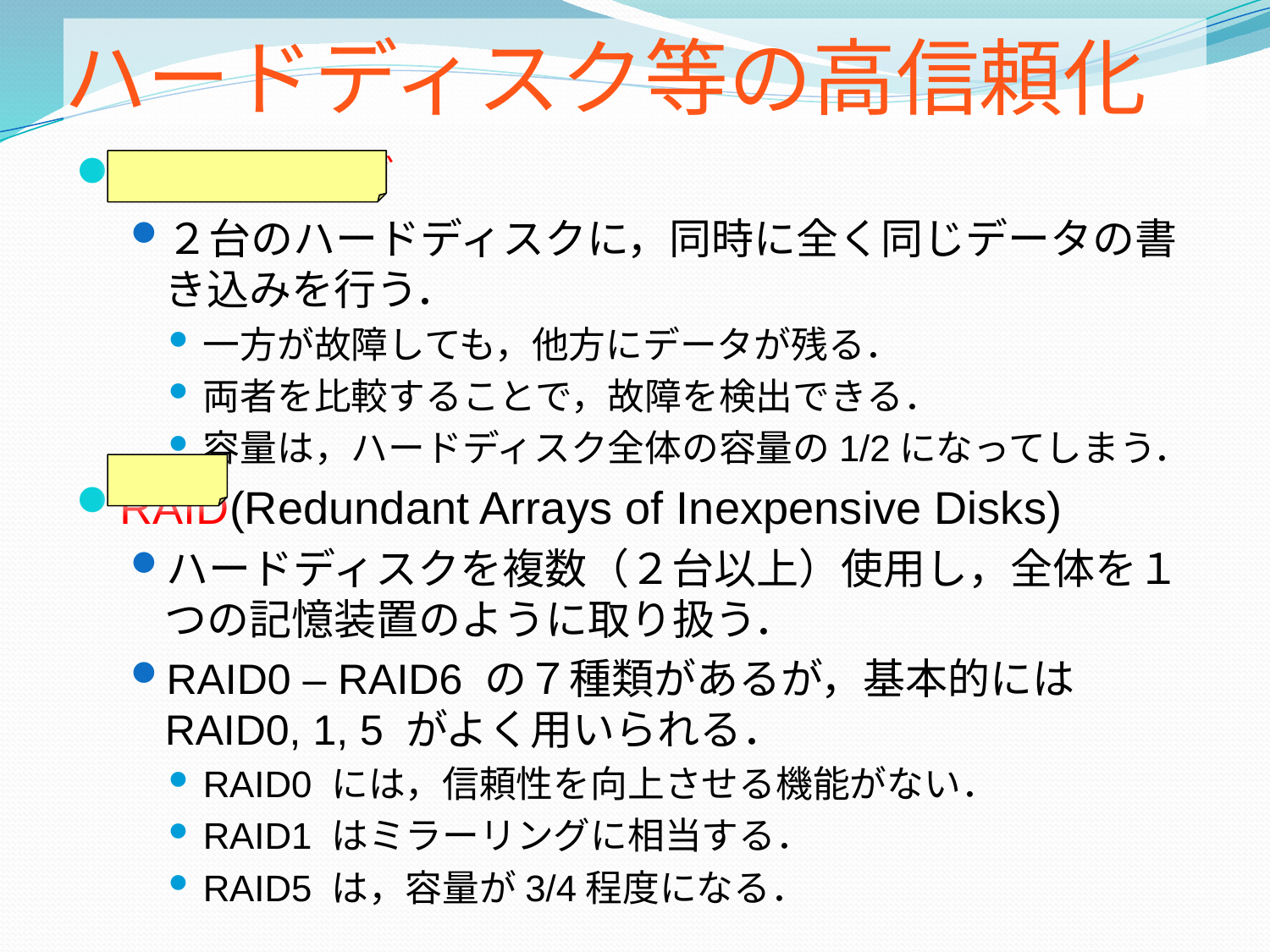

# ハードディスク等の高信頼化
ミラーリング
２台のハードディスクに，同時に全く同じデータの書き込みを行う．
一方が故障しても，他方にデータが残る．
両者を比較することで，故障を検出できる．
容量は，ハードディスク全体の容量の1/2になってしまう．
RAID(Redundant Arrays of Inexpensive Disks)
ハードディスクを複数（２台以上）使用し，全体を１つの記憶装置のように取り扱う．
RAID0 – RAID6 の７種類があるが，基本的にはRAID0, 1, 5 がよく用いられる．
RAID0 には，信頼性を向上させる機能がない．
RAID1 はミラーリングに相当する．
RAID5 は，容量が3/4程度になる．